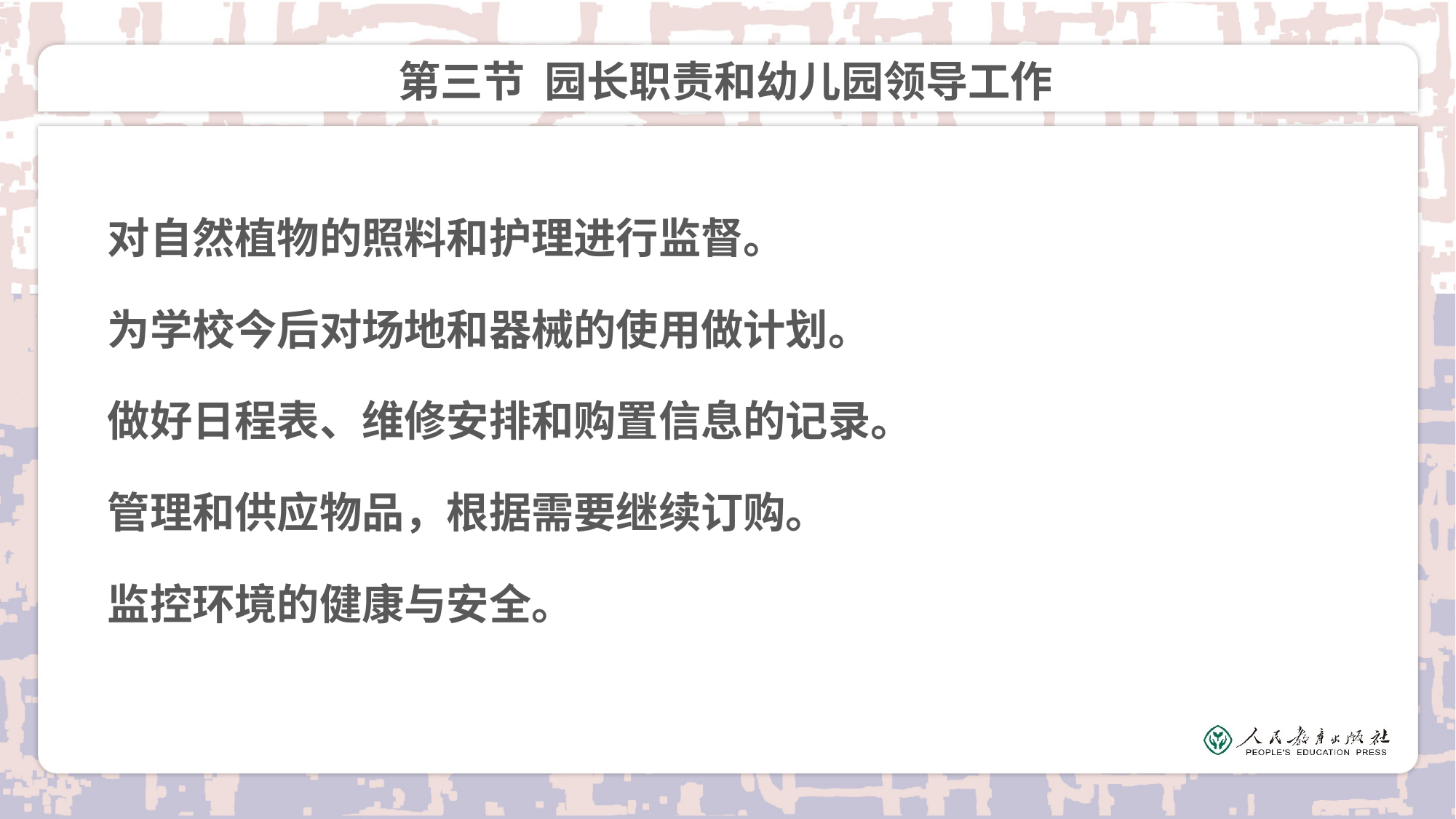

# 第三节  园长职责和幼儿园领导工作
对自然植物的照料和护理进行监督。
为学校今后对场地和器械的使用做计划。
做好日程表、维修安排和购置信息的记录。
管理和供应物品，根据需要继续订购。
监控环境的健康与安全。